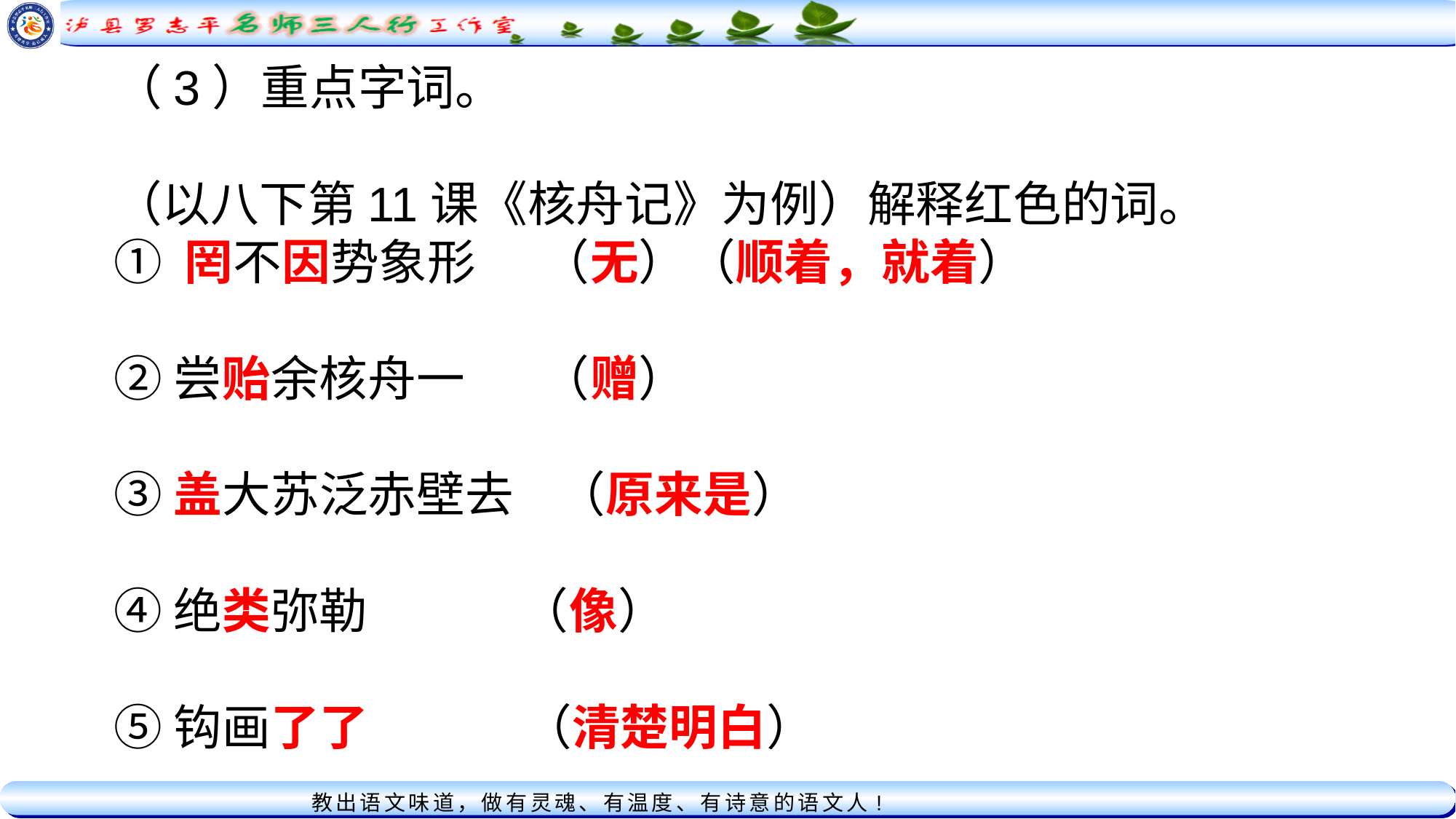

（3）重点字词。

（以八下第11课《核舟记》为例）解释红色的词。
① 罔不因势象形      （无）（顺着，就着）

②尝贻余核舟一       （赠）

③盖大苏泛赤壁去    （原来是）

④绝类弥勒              （像）

⑤钩画了了              （清楚明白）